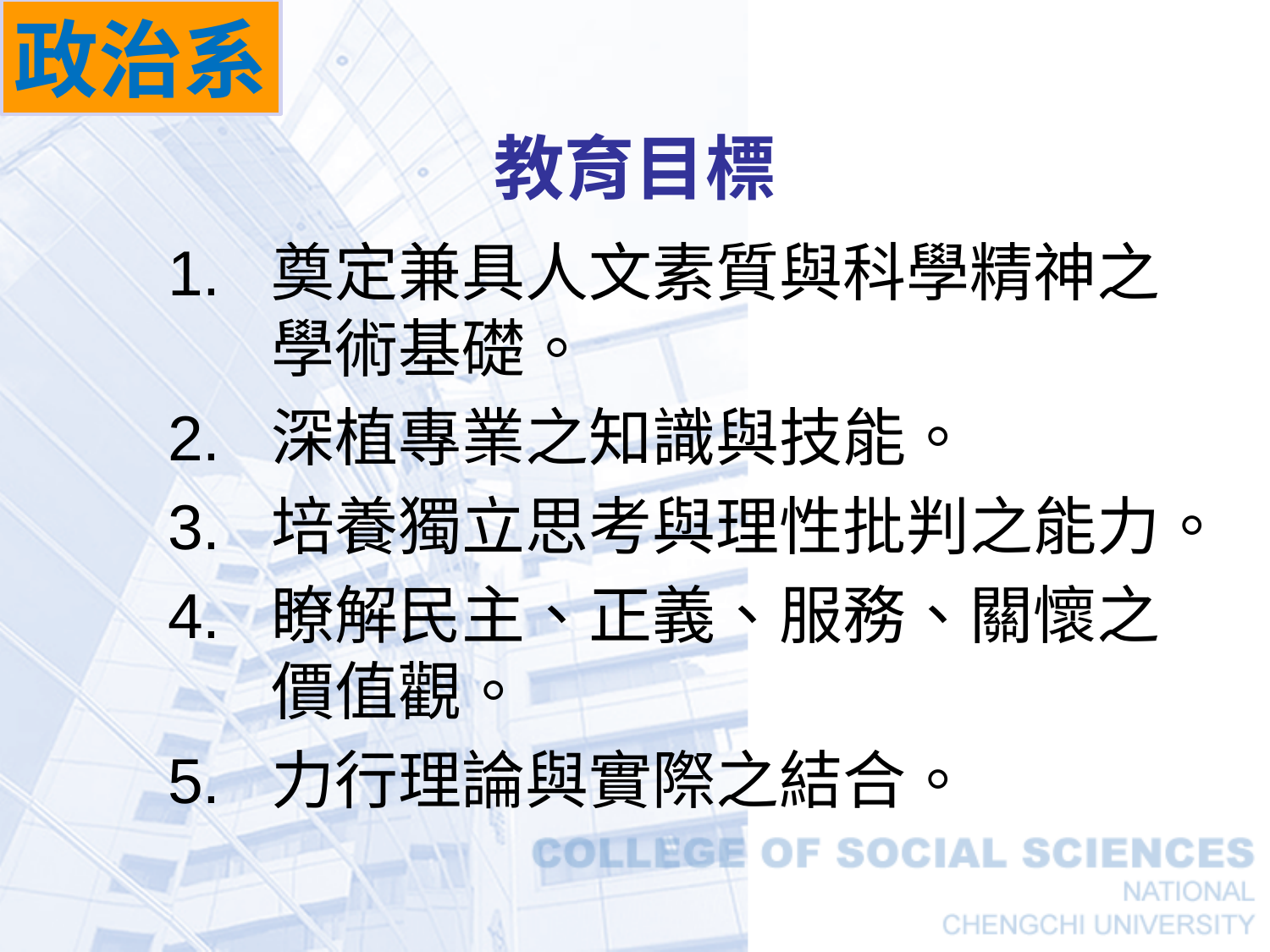

政治系
# 教育目標
奠定兼具人文素質與科學精神之學術基礎。
深植專業之知識與技能。
培養獨立思考與理性批判之能力。
瞭解民主、正義、服務、關懷之價值觀。
力行理論與實際之結合。